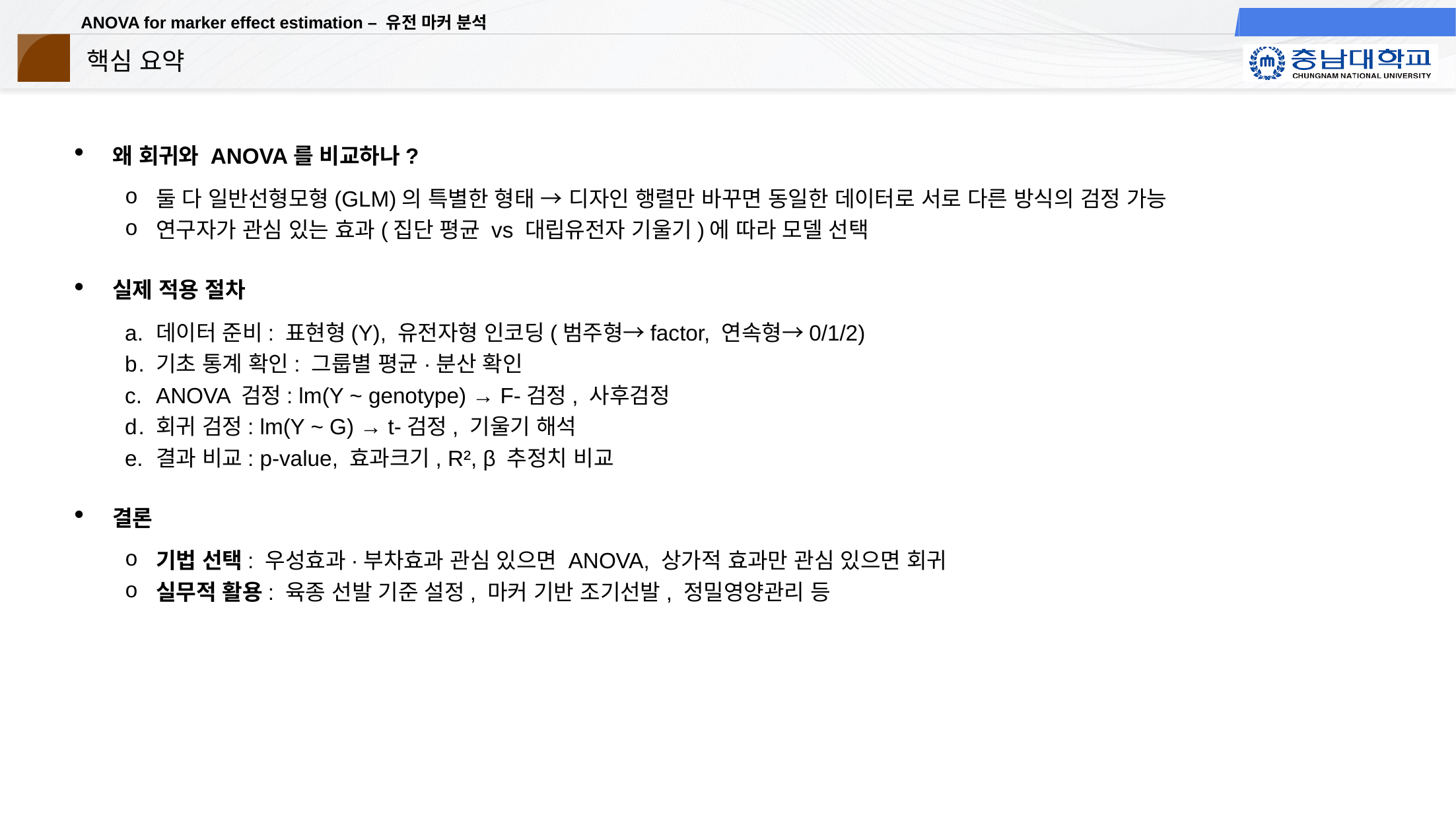

# 핵심 요약
왜 회귀와 ANOVA를 비교하나?
둘 다 일반선형모형(GLM)의 특별한 형태 → 디자인 행렬만 바꾸면 동일한 데이터로 서로 다른 방식의 검정 가능
연구자가 관심 있는 효과(집단 평균 vs 대립유전자 기울기)에 따라 모델 선택

실제 적용 절차
데이터 준비: 표현형(Y), 유전자형 인코딩(범주형→factor, 연속형→0/1/2)
기초 통계 확인: 그룹별 평균·분산 확인
ANOVA 검정: lm(Y ~ genotype) → F-검정, 사후검정
회귀 검정: lm(Y ~ G) → t-검정, 기울기 해석
결과 비교: p-value, 효과크기, R², β 추정치 비교

결론
기법 선택: 우성효과·부차효과 관심 있으면 ANOVA, 상가적 효과만 관심 있으면 회귀
실무적 활용: 육종 선발 기준 설정, 마커 기반 조기선발, 정밀영양관리 등